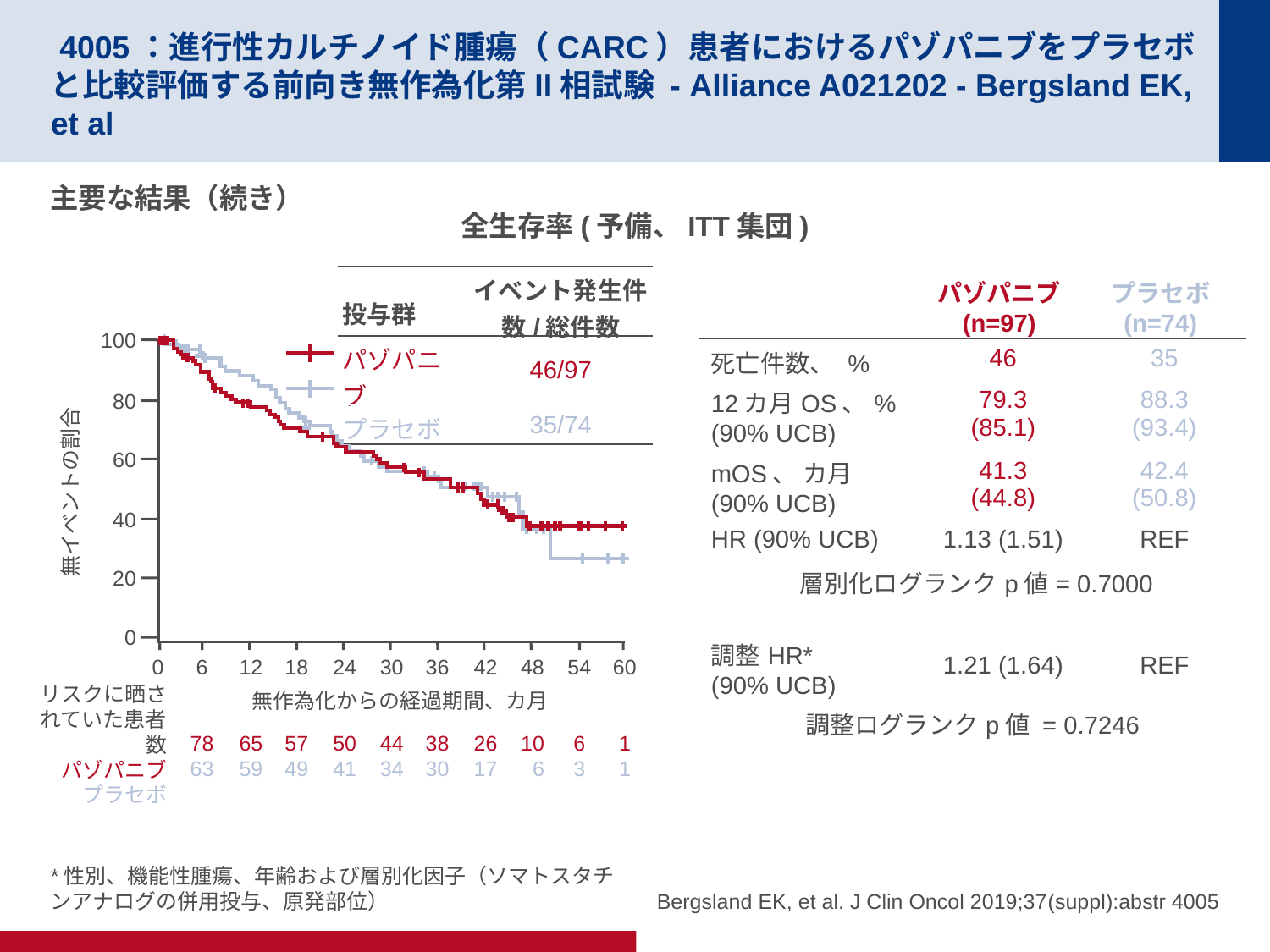

# 4005：進行性カルチノイド腫瘍（CARC）患者におけるパゾパニブをプラセボと比較評価する前向き無作為化第II相試験 - Alliance A021202 - Bergsland EK, et al
主要な結果（続き）
全生存率(予備、ITT集団)
| 投与群 | イベント発生件数/総件数 |
| --- | --- |
| パゾパニブ | 46/97 |
| プラセボ | 35/74 |
|  | パゾパニブ (n=97) | プラセボ (n=74) |
| --- | --- | --- |
| 死亡件数、 % | 46 | 35 |
| 12カ月OS、% (90% UCB) | 79.3 (85.1) | 88.3 (93.4) |
| mOS、 カ月 (90% UCB) | 41.3 (44.8) | 42.4 (50.8) |
| HR (90% UCB) | 1.13 (1.51) | REF |
| 層別化ログランクp値= 0.7000 |  |  |
|  |  |  |
| 調整HR\* (90% UCB) | 1.21 (1.64) | REF |
| 調整ログランクp値 = 0.7246 |  |  |
100

80

60

無イベントの割合
40

20

0

0
6

78
63

18

57
49
12

65
59
36

38
30

24

50
41
42

26
17

30

44
34
54

6
3
48

10
6

60

1
1
リスクに晒されていた患者数
パゾパニブ
プラセボ
無作為化からの経過期間、カ月

*性別、機能性腫瘍、年齢および層別化因子（ソマトスタチンアナログの併用投与、原発部位）
Bergsland EK, et al. J Clin Oncol 2019;37(suppl):abstr 4005